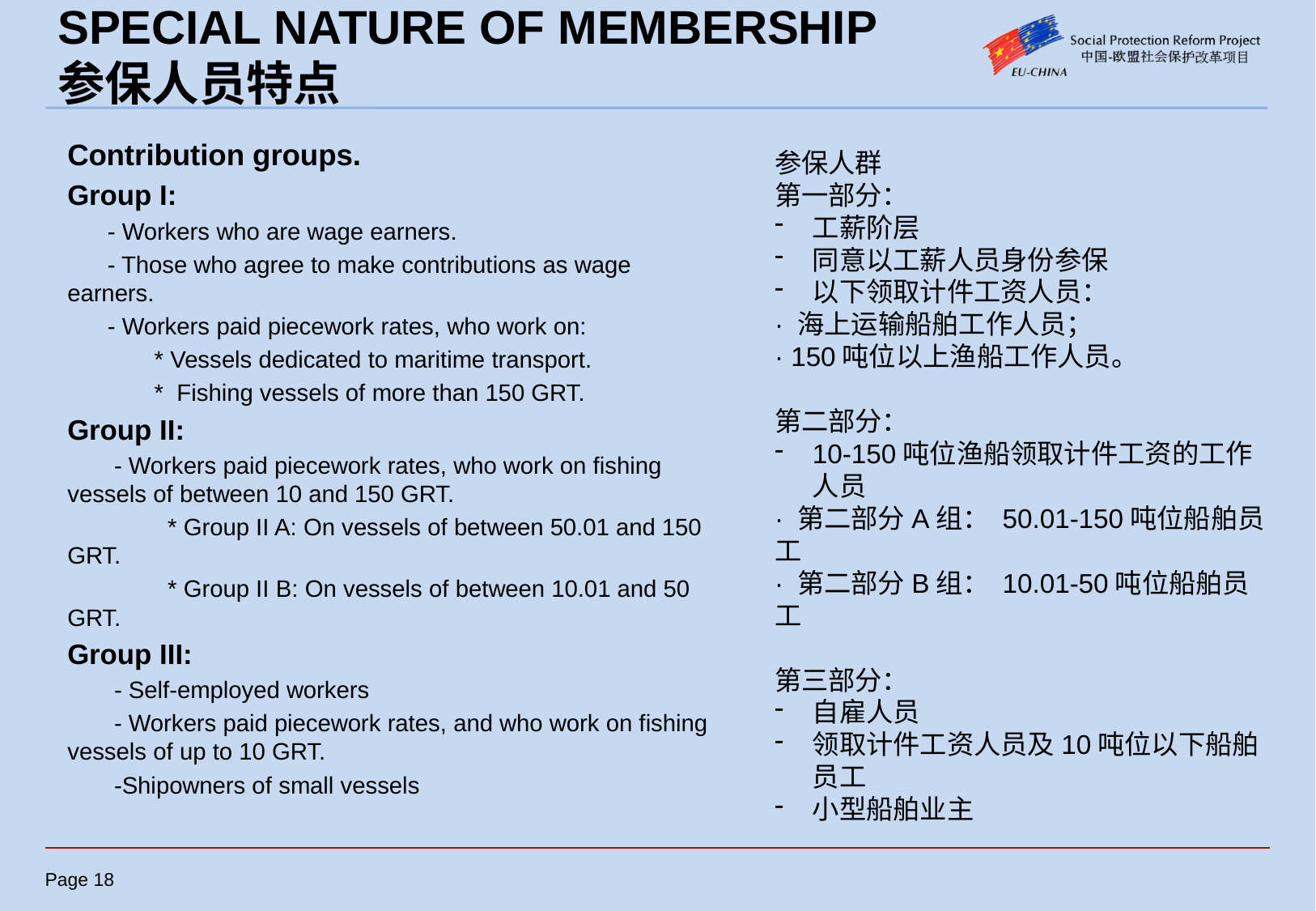

# SPECIAL NATURE OF MEMBERSHIP 参保人员特点
Contribution groups.
Group I:
      - Workers who are wage earners.
      - Those who agree to make contributions as wage earners.
      - Workers paid piecework rates, who work on:
             * Vessels dedicated to maritime transport.
             *  Fishing vessels of more than 150 GRT.
Group II:
       - Workers paid piecework rates, who work on fishing vessels of between 10 and 150 GRT.
               * Group II A: On vessels of between 50.01 and 150 GRT.
               * Group II B: On vessels of between 10.01 and 50 GRT.
Group III:
       - Self-employed workers
       - Workers paid piecework rates, and who work on fishing vessels of up to 10 GRT.
       -Shipowners of small vessels

参保人群
第一部分：
工薪阶层
同意以工薪人员身份参保
以下领取计件工资人员：
· 海上运输船舶工作人员；
· 150吨位以上渔船工作人员。

第二部分：
10-150吨位渔船领取计件工资的工作人员
· 第二部分A组： 50.01-150吨位船舶员工
· 第二部分B组： 10.01-50吨位船舶员工

第三部分：
自雇人员
领取计件工资人员及10吨位以下船舶员工
小型船舶业主